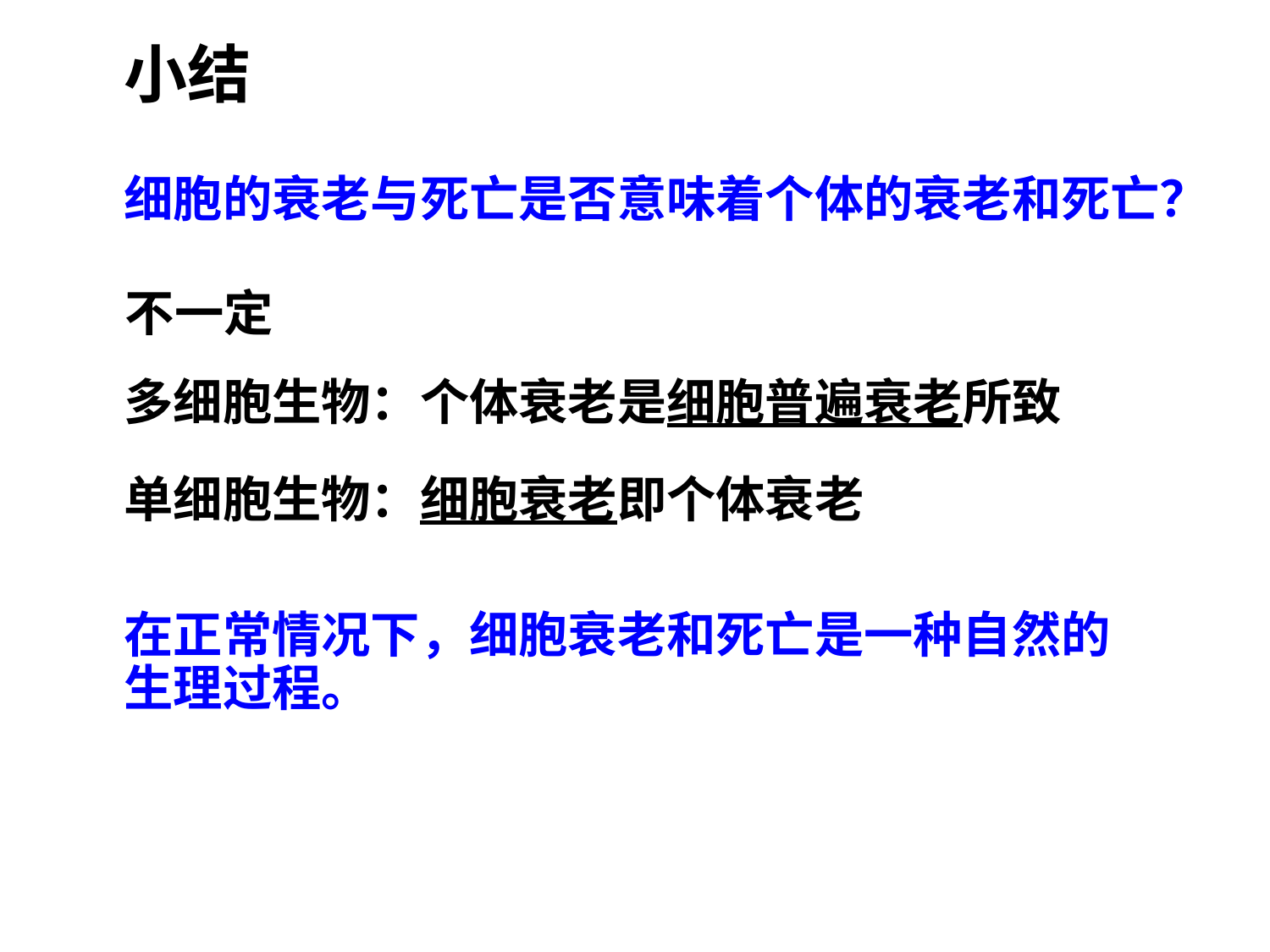

小结
细胞的衰老与死亡是否意味着个体的衰老和死亡？
不一定
多细胞生物：个体衰老是细胞普遍衰老所致
单细胞生物：细胞衰老即个体衰老
在正常情况下，细胞衰老和死亡是一种自然的生理过程。